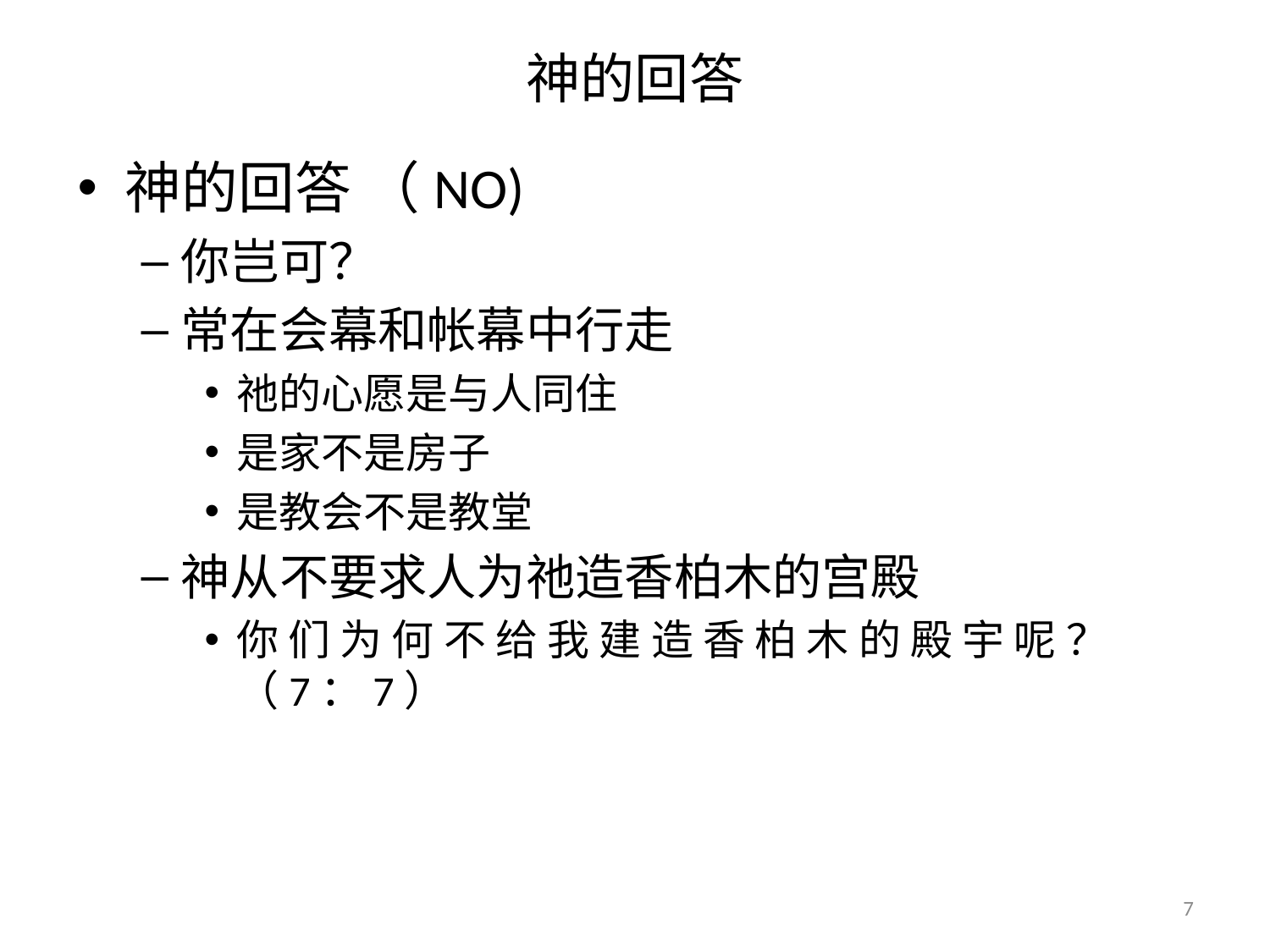

# 神的回答
神的回答 （NO)
你岂可？
常在会幕和帐幕中行走
祂的心愿是与人同住
是家不是房子
是教会不是教堂
神从不要求人为祂造香柏木的宫殿
你 们 为 何 不 给 我 建 造 香 柏 木 的 殿 宇 呢 ？（7：7）
7